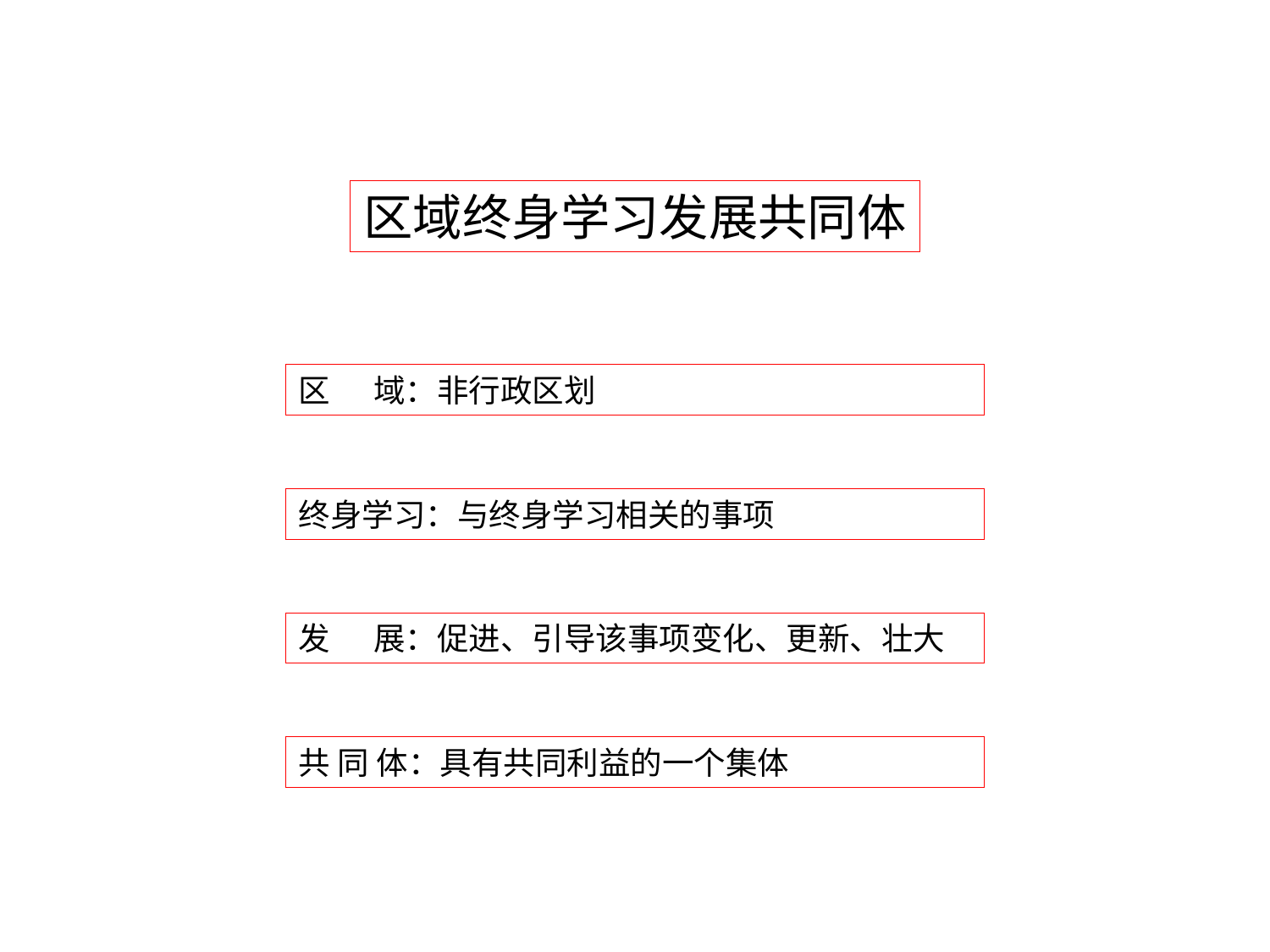

区域终身学习发展共同体
区      域：非行政区划
终身学习：与终身学习相关的事项
发      展：促进、引导该事项变化、更新、壮大
共 同 体：具有共同利益的一个集体